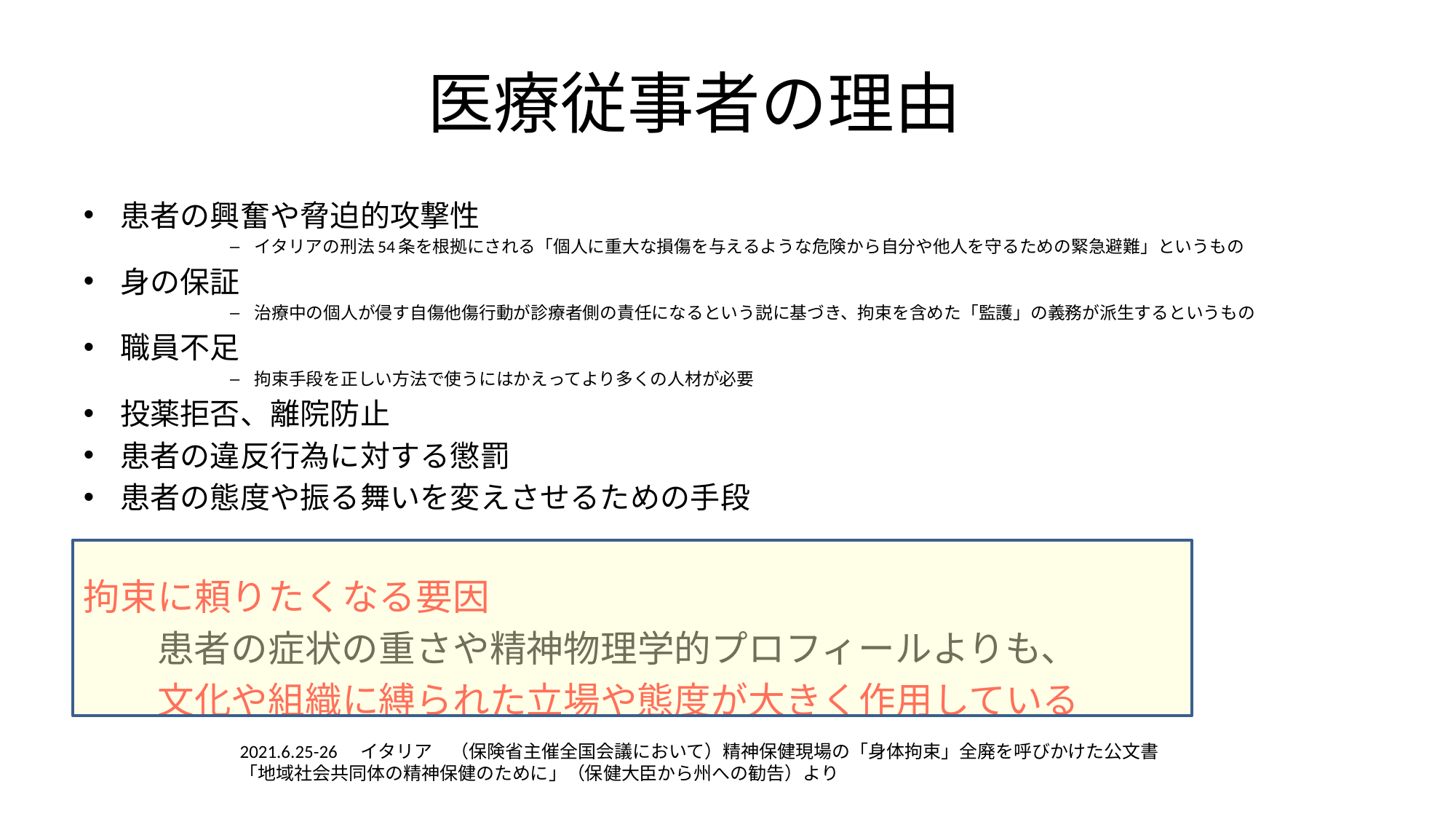

# 医療従事者の理由
患者の興奮や脅迫的攻撃性
イタリアの刑法54条を根拠にされる「個人に重大な損傷を与えるような危険から自分や他人を守るための緊急避難」というもの
身の保証
治療中の個人が侵す自傷他傷行動が診療者側の責任になるという説に基づき、拘束を含めた「監護」の義務が派生するというもの
職員不足
拘束手段を正しい方法で使うにはかえってより多くの人材が必要
投薬拒否、離院防止
患者の違反行為に対する懲罰
患者の態度や振る舞いを変えさせるための手段

拘束に頼りたくなる要因
　　患者の症状の重さや精神物理学的プロフィールよりも、
　　文化や組織に縛られた立場や態度が大きく作用している

2021.6.25-26　イタリア　（保険省主催全国会議において）精神保健現場の「身体拘束」全廃を呼びかけた公文書
「地域社会共同体の精神保健のために」（保健大臣から州への勧告）より